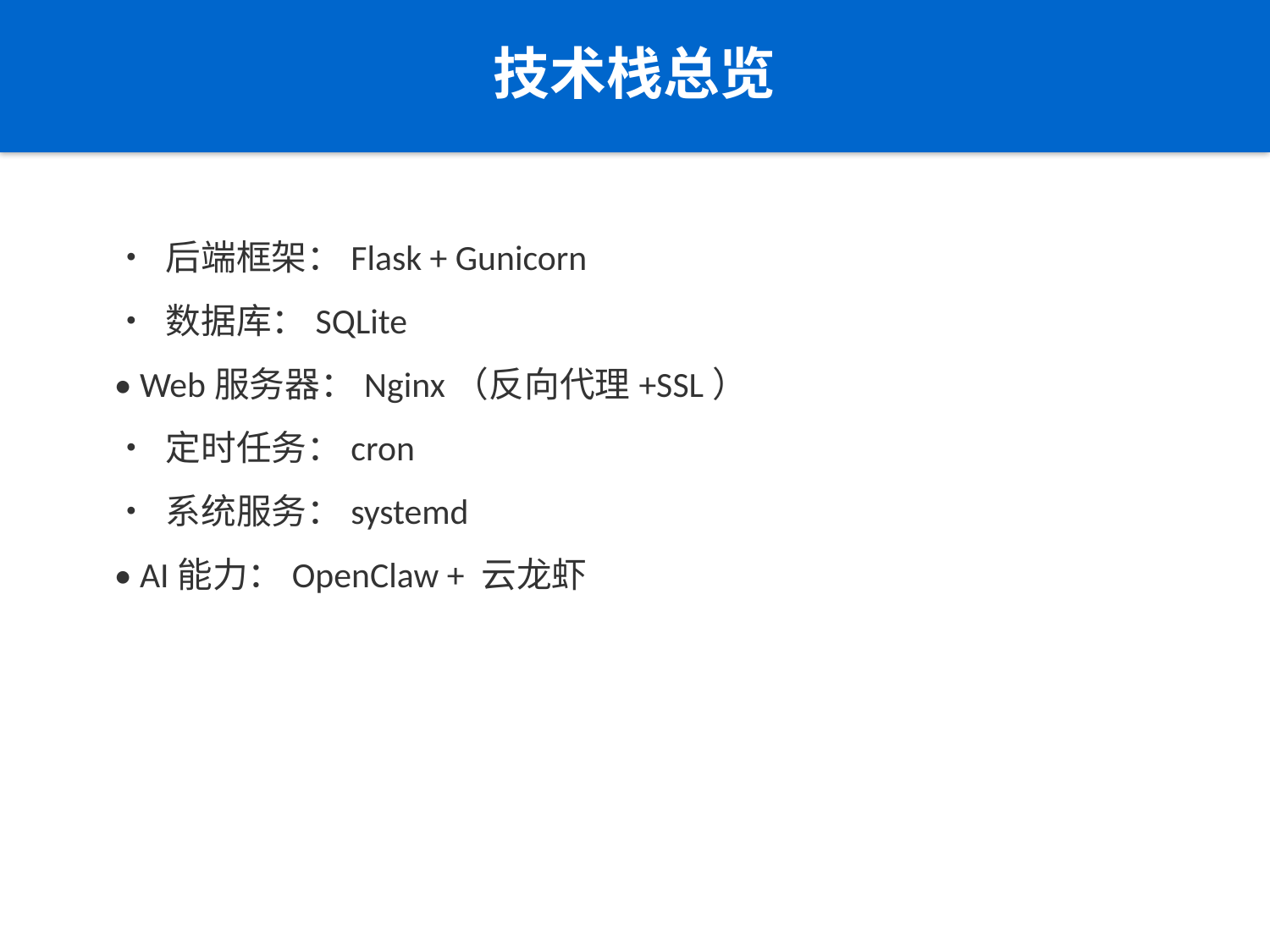

技术栈总览
• 后端框架：Flask + Gunicorn
• 数据库：SQLite
• Web服务器：Nginx（反向代理+SSL）
• 定时任务：cron
• 系统服务：systemd
• AI能力：OpenClaw + 云龙虾